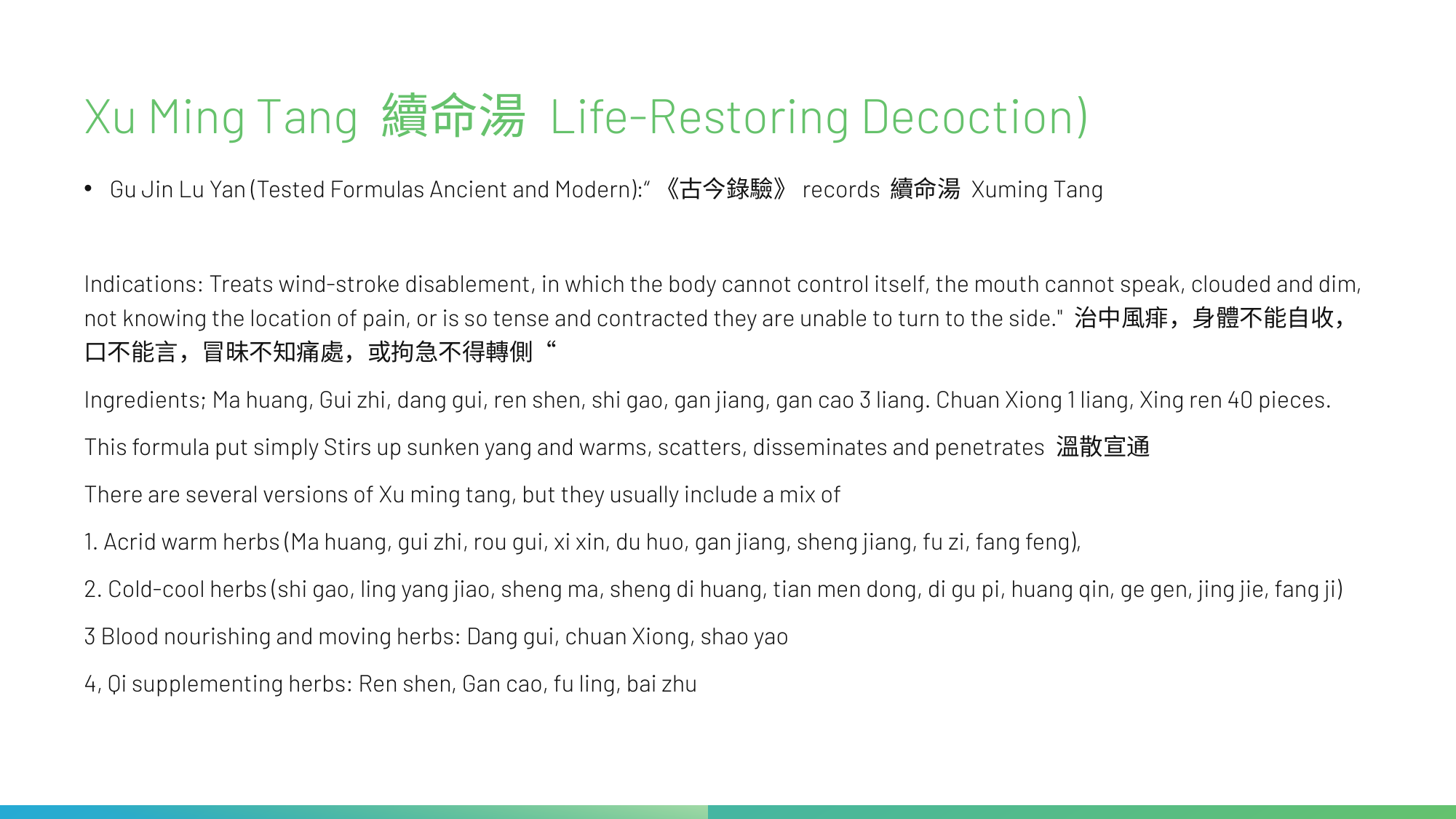

# Xu Ming Tang 續命湯 Life-Restoring Decoction)
Gu Jin Lu Yan (Tested Formulas Ancient and Modern):“《古今錄驗》records 續命湯 Xuming Tang

Indications: Treats wind-stroke disablement, in which the body cannot control itself, the mouth cannot speak, clouded and dim, not knowing the location of pain, or is so tense and contracted they are unable to turn to the side." 治中風痱，身體不能自收，口不能言，冒昧不知痛處，或拘急不得轉側“
Ingredients; Ma huang, Gui zhi, dang gui, ren shen, shi gao, gan jiang, gan cao 3 liang. Chuan Xiong 1 liang, Xing ren 40 pieces.
This formula put simply Stirs up sunken yang and warms, scatters, disseminates and penetrates 溫散宣通
There are several versions of Xu ming tang, but they usually include a mix of
1. Acrid warm herbs (Ma huang, gui zhi, rou gui, xi xin, du huo, gan jiang, sheng jiang, fu zi, fang feng),
2. Cold-cool herbs (shi gao, ling yang jiao, sheng ma, sheng di huang, tian men dong, di gu pi, huang qin, ge gen, jing jie, fang ji)
3 Blood nourishing and moving herbs: Dang gui, chuan Xiong, shao yao
4, Qi supplementing herbs: Ren shen, Gan cao, fu ling, bai zhu